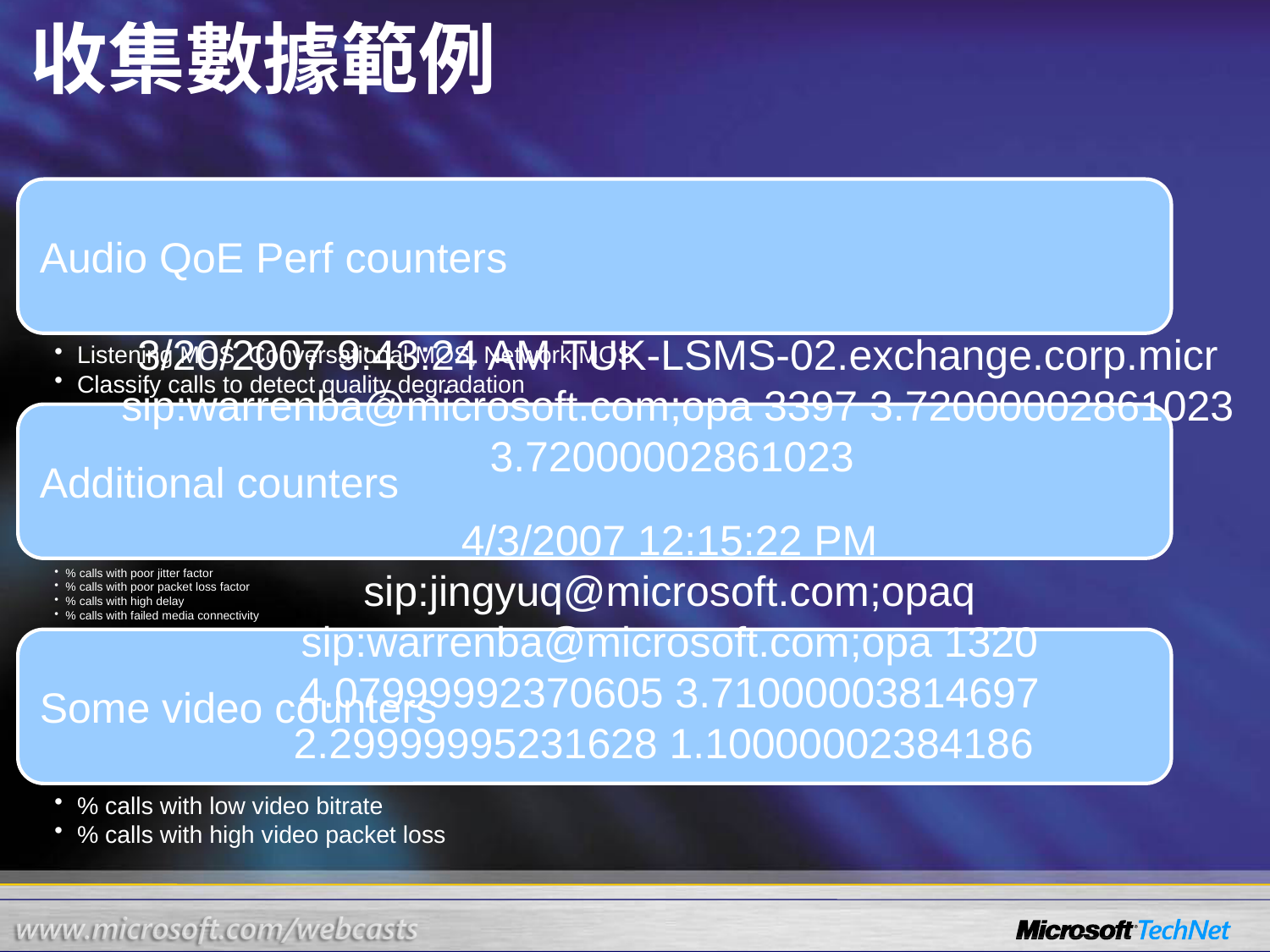

# 收集數據範例
Audio QoE Perf counters
Listening MOS, Conversational MOS, Network MOS
Classify calls to detect quality degradation
Additional counters
% calls with poor jitter factor
% calls with poor packet loss factor
% calls with high delay
% calls with failed media connectivity
% calls with low video bitrate
% calls with high video packet loss
Some video counters
3/20/2007 9:43:24 AM TUK-LSMS-02.exchange.corp.micr sip:warrenba@microsoft.com;opa 3397 3.72000002861023 3.72000002861023
4/3/2007 12:15:22 PM sip:jingyuq@microsoft.com;opaq sip:warrenba@microsoft.com;opa 1320 4.07999992370605 3.71000003814697 2.29999995231628 1.10000002384186